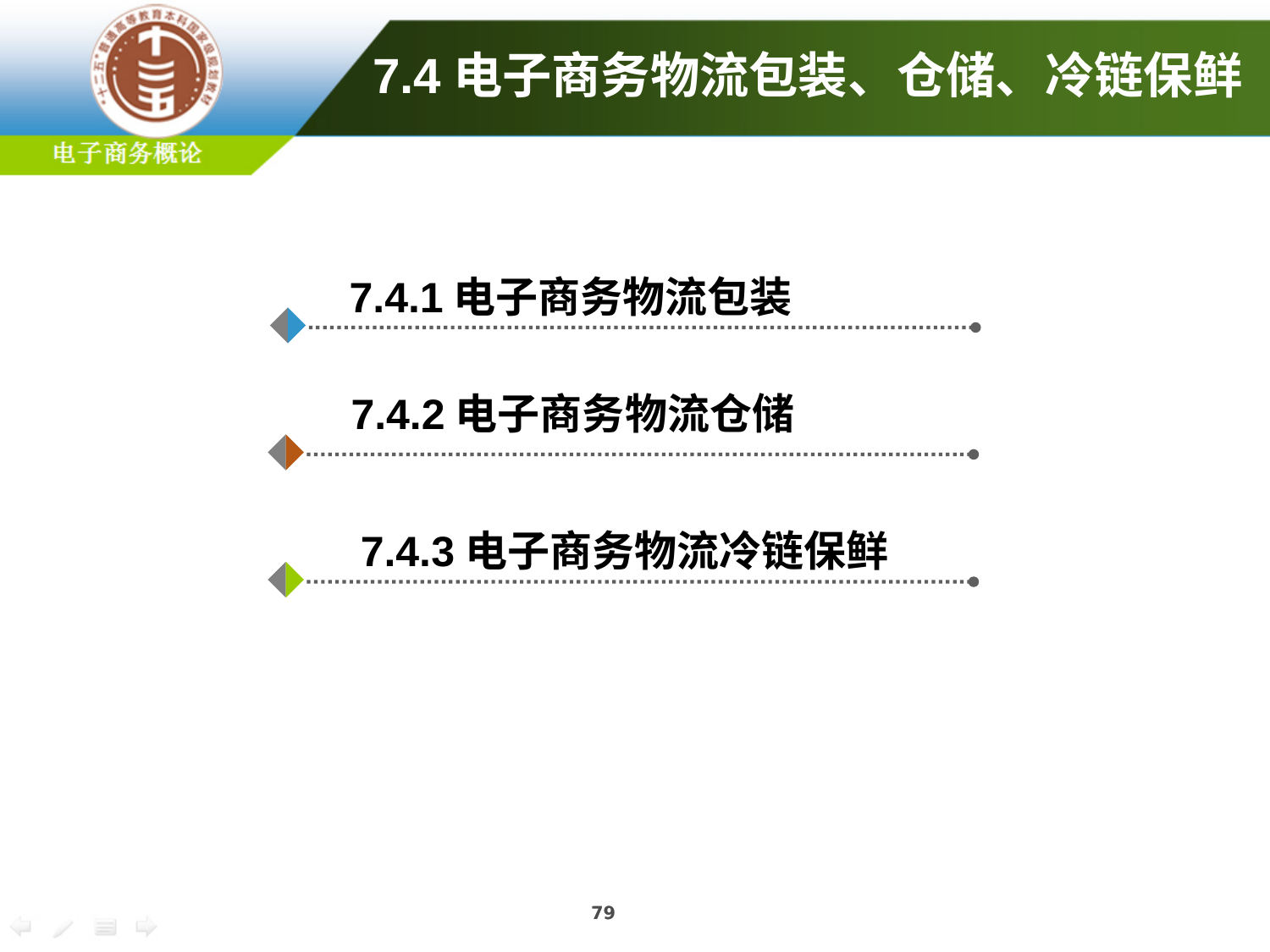

7.4电子商务物流包装、仓储、冷链保鲜
7.4.1电子商务物流包装

7.4.2电子商务物流仓储

7.4.3电子商务物流冷链保鲜

79
79